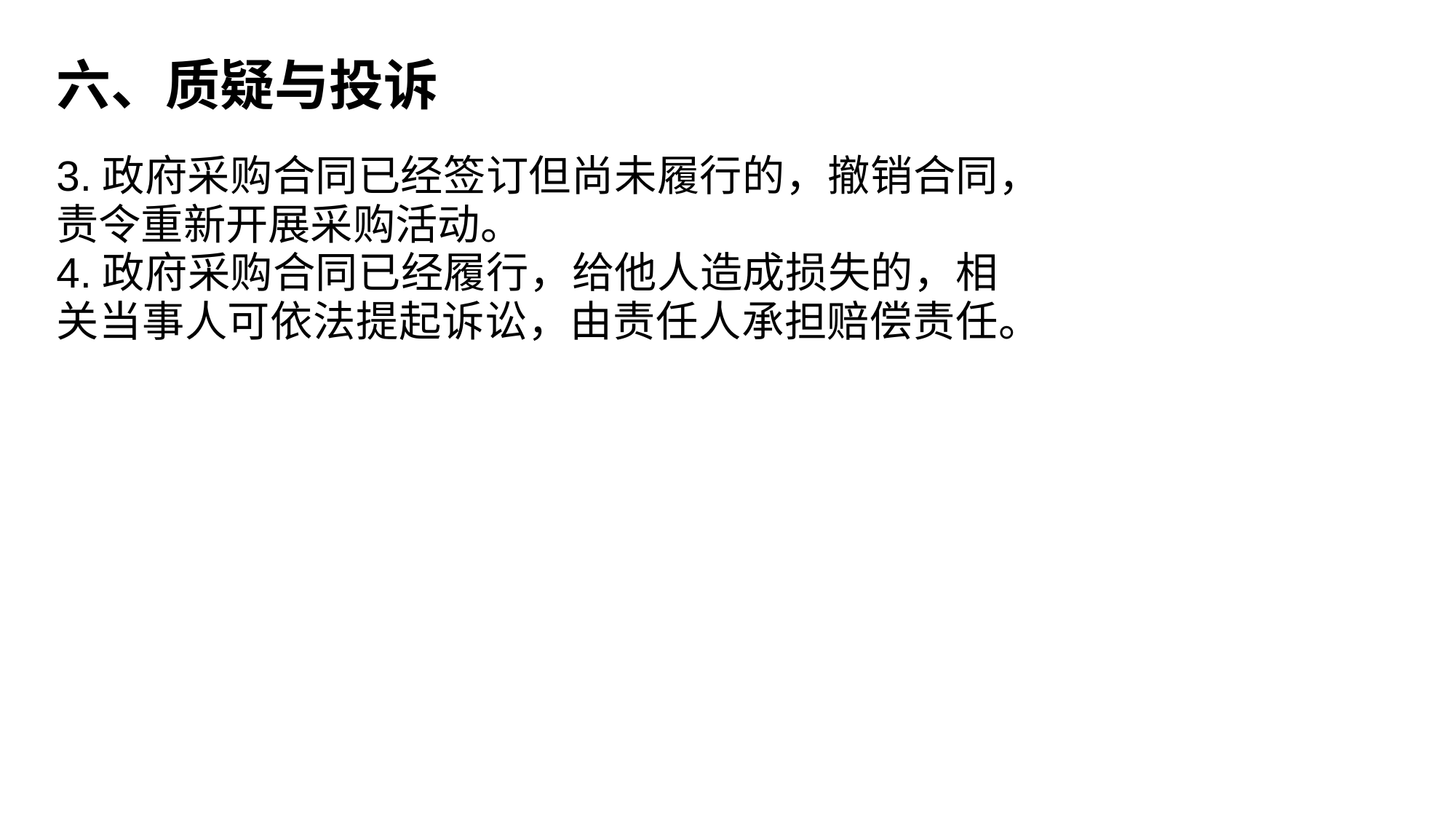

六、质疑与投诉

3.政府采购合同已经签订但尚未履行的，撤销合同，责令重新开展采购活动。
4.政府采购合同已经履行，给他人造成损失的，相关当事人可依法提起诉讼，由责任人承担赔偿责任。